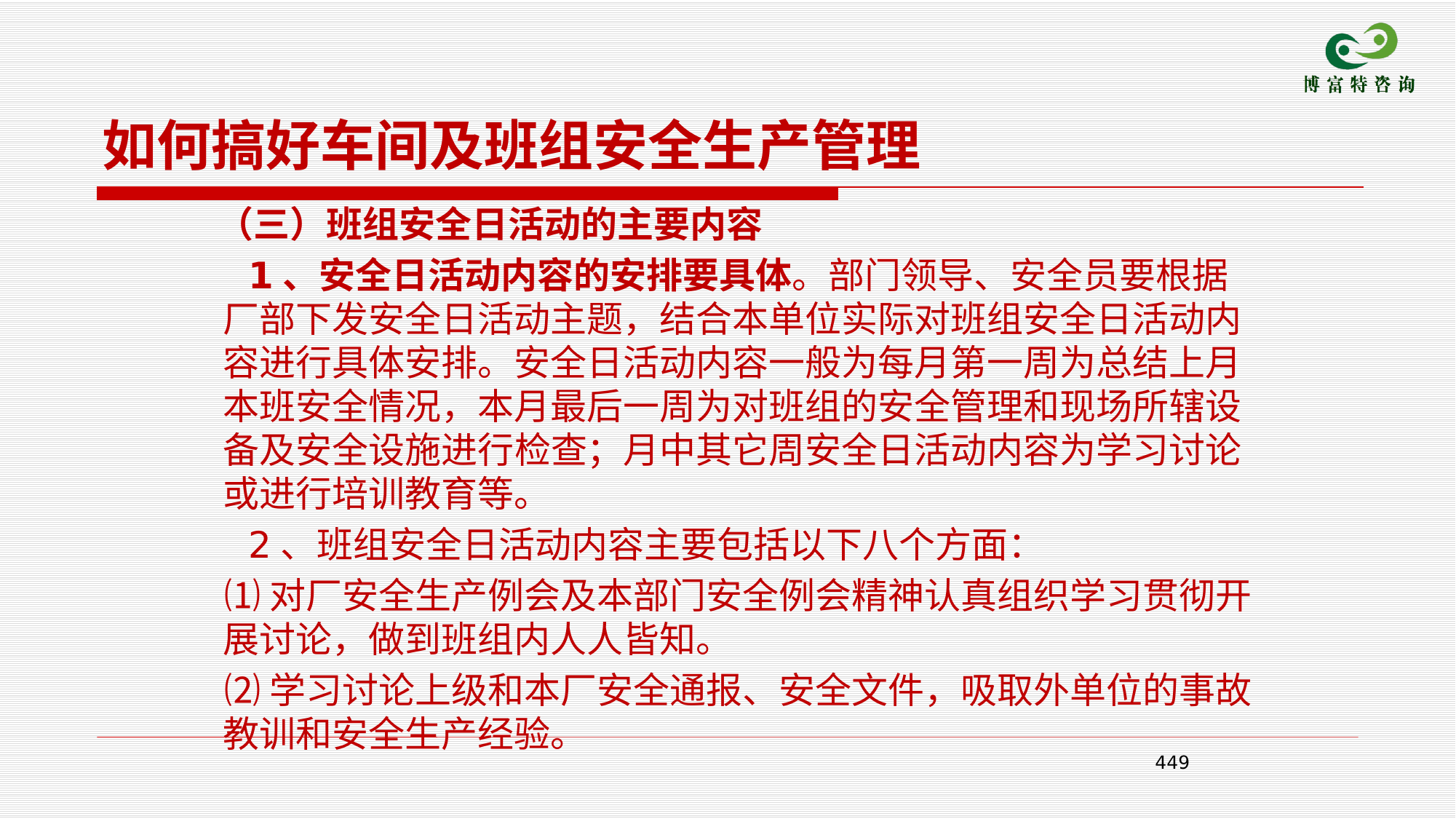

如何搞好车间及班组安全生产管理
     （三）班组安全日活动的主要内容
       1、安全日活动内容的安排要具体。部门领导、安全员要根据厂部下发安全日活动主题，结合本单位实际对班组安全日活动内容进行具体安排。安全日活动内容一般为每月第一周为总结上月本班安全情况，本月最后一周为对班组的安全管理和现场所辖设备及安全设施进行检查；月中其它周安全日活动内容为学习讨论或进行培训教育等。
       2、班组安全日活动内容主要包括以下八个方面：
       ⑴对厂安全生产例会及本部门安全例会精神认真组织学习贯彻开展讨论，做到班组内人人皆知。
       ⑵学习讨论上级和本厂安全通报、安全文件，吸取外单位的事故教训和安全生产经验。

449